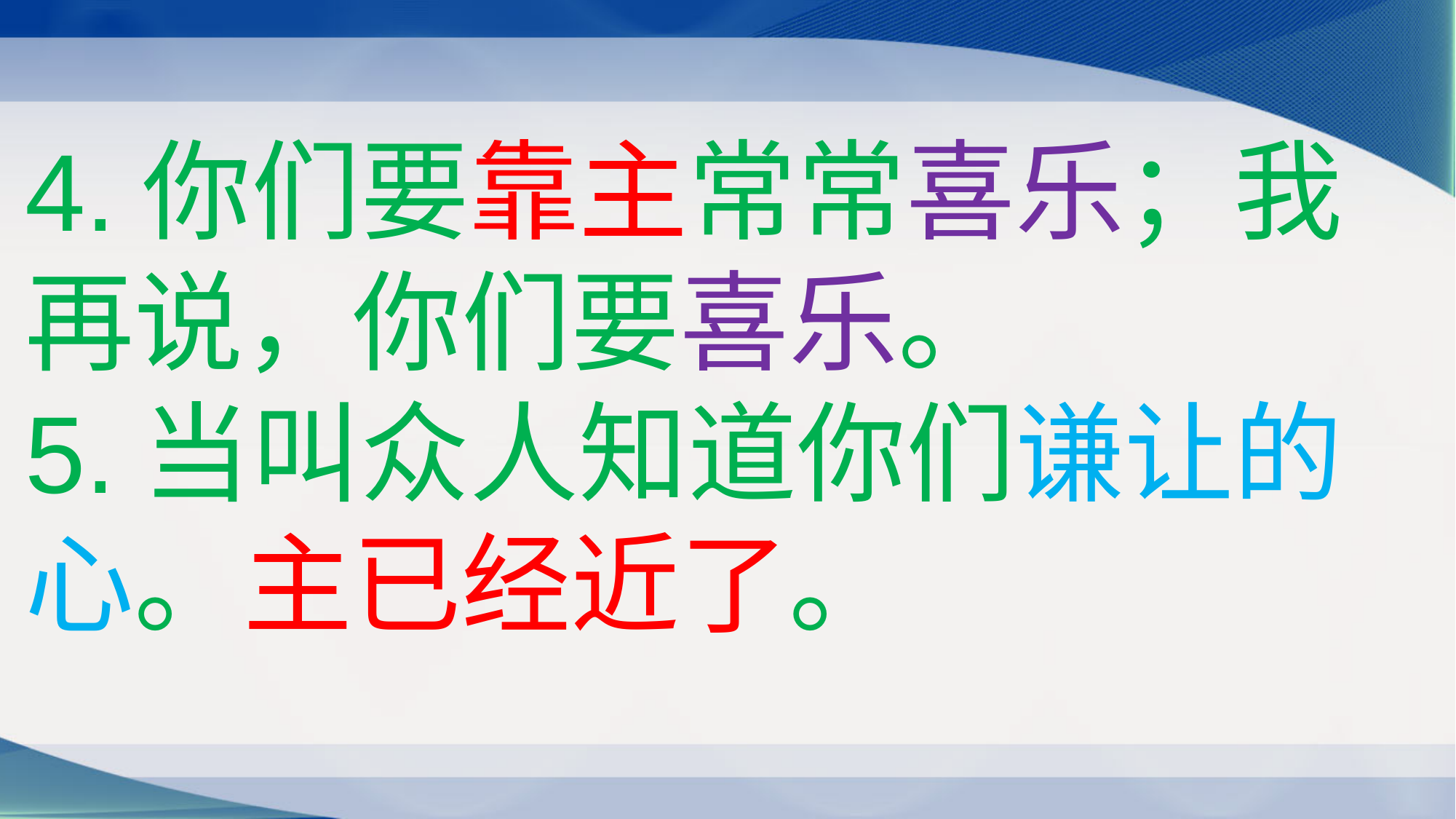

4.你们要靠主常常喜乐；我再说，你们要喜乐。
5.当叫众人知道你们谦让的心。主已经近了。